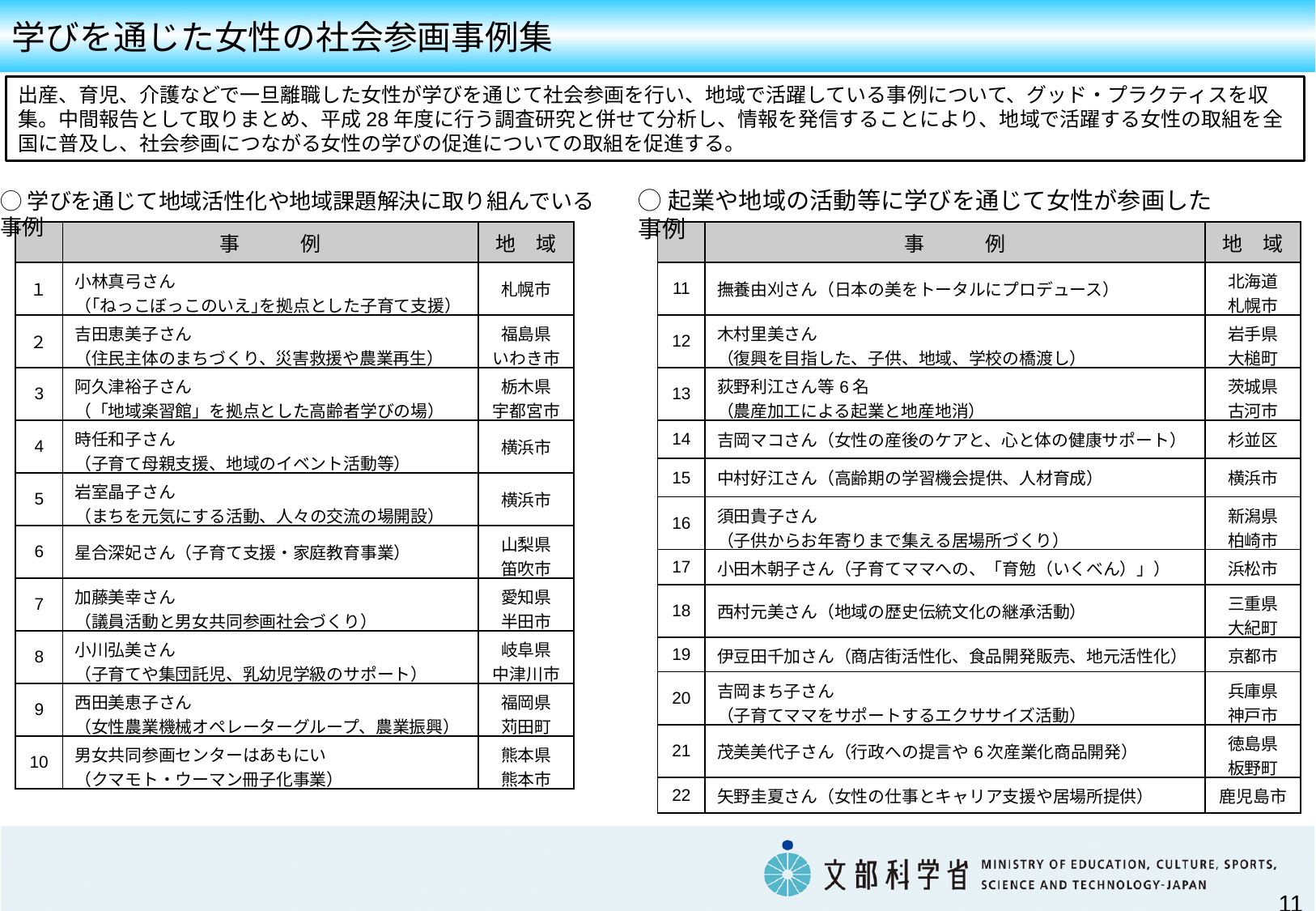

学びを通じた女性の社会参画事例集
出産、育児、介護などで一旦離職した女性が学びを通じて社会参画を行い、地域で活躍している事例について、グッド・プラクティスを収集。中間報告として取りまとめ、平成28年度に行う調査研究と併せて分析し、情報を発信することにより、地域で活躍する女性の取組を全国に普及し、社会参画につながる女性の学びの促進についての取組を促進する。
◯起業や地域の活動等に学びを通じて女性が参画した事例
◯学びを通じて地域活性化や地域課題解決に取り組んでいる事例
|  | 事　　　例 | 地　域 |
| --- | --- | --- |
| 11 | 撫養由刈さん（日本の美をトータルにプロデュース） | 北海道 札幌市 |
| 12 | 木村里美さん （復興を目指した、子供、地域、学校の橋渡し） | 岩手県 大槌町 |
| 13 | 荻野利江さん等6名 （農産加工による起業と地産地消） | 茨城県 古河市 |
| 14 | 吉岡マコさん（女性の産後のケアと、心と体の健康サポート） | 杉並区 |
| 15 | 中村好江さん（高齢期の学習機会提供、人材育成） | 横浜市 |
| 16 | 須田貴子さん （子供からお年寄りまで集える居場所づくり） | 新潟県 柏崎市 |
| 17 | 小田木朝子さん（子育てママへの、「育勉（いくべん）」） | 浜松市 |
| 18 | 西村元美さん（地域の歴史伝統文化の継承活動） | 三重県 大紀町 |
| 19 | 伊豆田千加さん（商店街活性化、食品開発販売、地元活性化） | 京都市 |
| 20 | 吉岡まち子さん （子育てママをサポートするエクササイズ活動） | 兵庫県 神戸市 |
| 21 | 茂美美代子さん（行政への提言や6次産業化商品開発） | 徳島県 板野町 |
| 22 | 矢野圭夏さん（女性の仕事とキャリア支援や居場所提供） | 鹿児島市 |
|  | 事　　　例 | 地　域 |
| --- | --- | --- |
| １ | 小林真弓さん （｢ねっこぼっこのいえ｣を拠点とした子育て支援） | 札幌市 |
| ２ | 吉田恵美子さん （住民主体のまちづくり、災害救援や農業再生） | 福島県 いわき市 |
| 3 | 阿久津裕子さん （「地域楽習館」を拠点とした高齢者学びの場） | 栃木県 宇都宮市 |
| 4 | 時任和子さん （子育て母親支援、地域のイベント活動等） | 横浜市 |
| 5 | 岩室晶子さん （まちを元気にする活動、人々の交流の場開設） | 横浜市 |
| 6 | 星合深妃さん（子育て支援・家庭教育事業） | 山梨県 笛吹市 |
| 7 | 加藤美幸さん （議員活動と男女共同参画社会づくり） | 愛知県 半田市 |
| 8 | 小川弘美さん （子育てや集団託児、乳幼児学級のサポート） | 岐阜県 中津川市 |
| 9 | 西田美恵子さん （女性農業機械オペレーターグループ、農業振興） | 福岡県 苅田町 |
| 10 | 男女共同参画センターはあもにい （クマモト・ウーマン冊子化事業） | 熊本県 熊本市 |
11